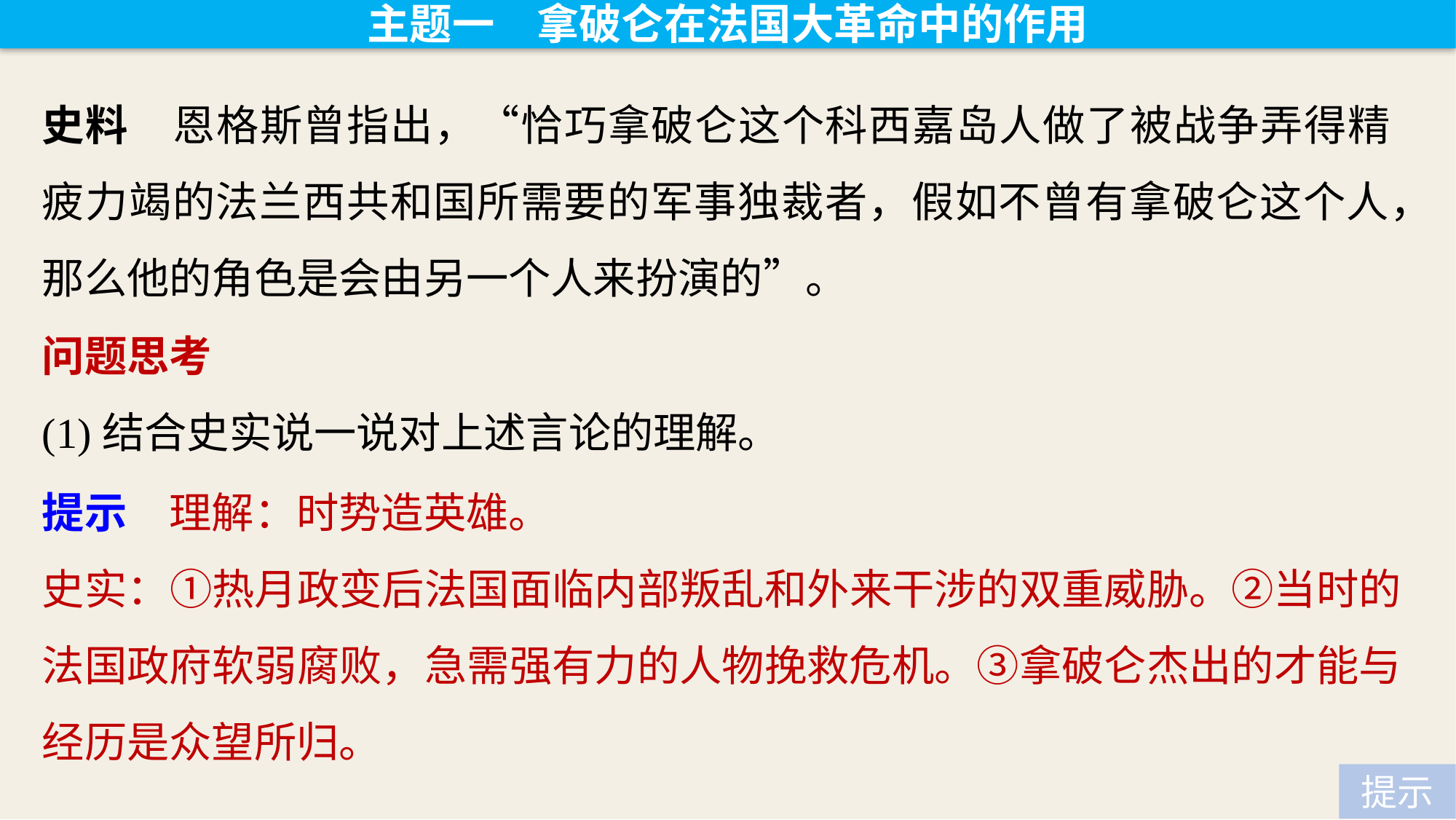

主题一　拿破仑在法国大革命中的作用
史料　恩格斯曾指出，“恰巧拿破仑这个科西嘉岛人做了被战争弄得精疲力竭的法兰西共和国所需要的军事独裁者，假如不曾有拿破仑这个人，那么他的角色是会由另一个人来扮演的”。
问题思考
(1)结合史实说一说对上述言论的理解。
提示　理解：时势造英雄。
史实：①热月政变后法国面临内部叛乱和外来干涉的双重威胁。②当时的法国政府软弱腐败，急需强有力的人物挽救危机。③拿破仑杰出的才能与经历是众望所归。
提示